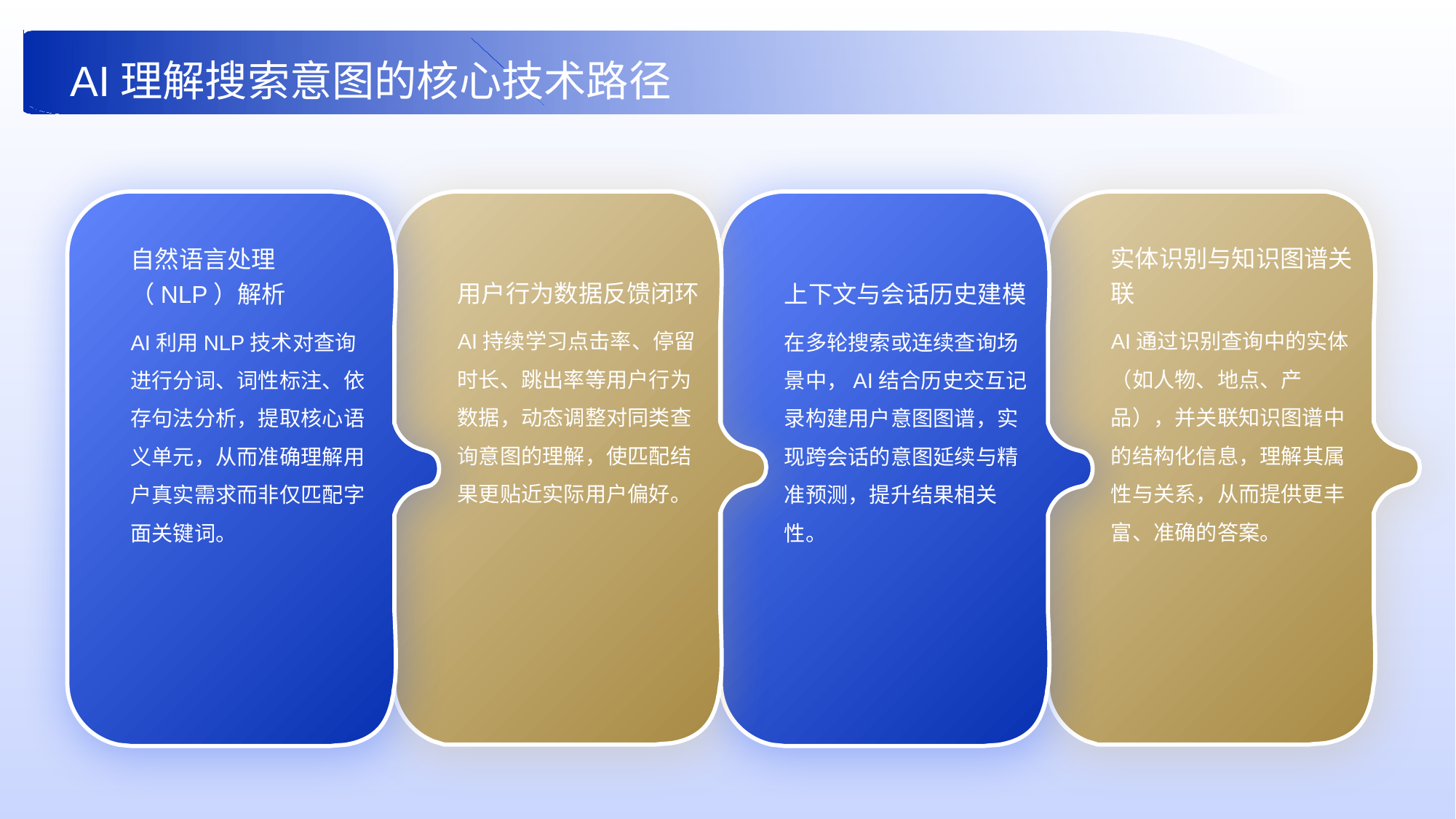

AI理解搜索意图的核心技术路径

用户行为数据反馈闭环
实体识别与知识图谱关联
自然语言处理（NLP）解析
上下文与会话历史建模
AI持续学习点击率、停留时长、跳出率等用户行为数据，动态调整对同类查询意图的理解，使匹配结果更贴近实际用户偏好。
AI通过识别查询中的实体（如人物、地点、产品），并关联知识图谱中的结构化信息，理解其属性与关系，从而提供更丰富、准确的答案。
AI利用NLP技术对查询进行分词、词性标注、依存句法分析，提取核心语义单元，从而准确理解用户真实需求而非仅匹配字面关键词。
在多轮搜索或连续查询场景中，AI结合历史交互记录构建用户意图图谱，实现跨会话的意图延续与精准预测，提升结果相关性。